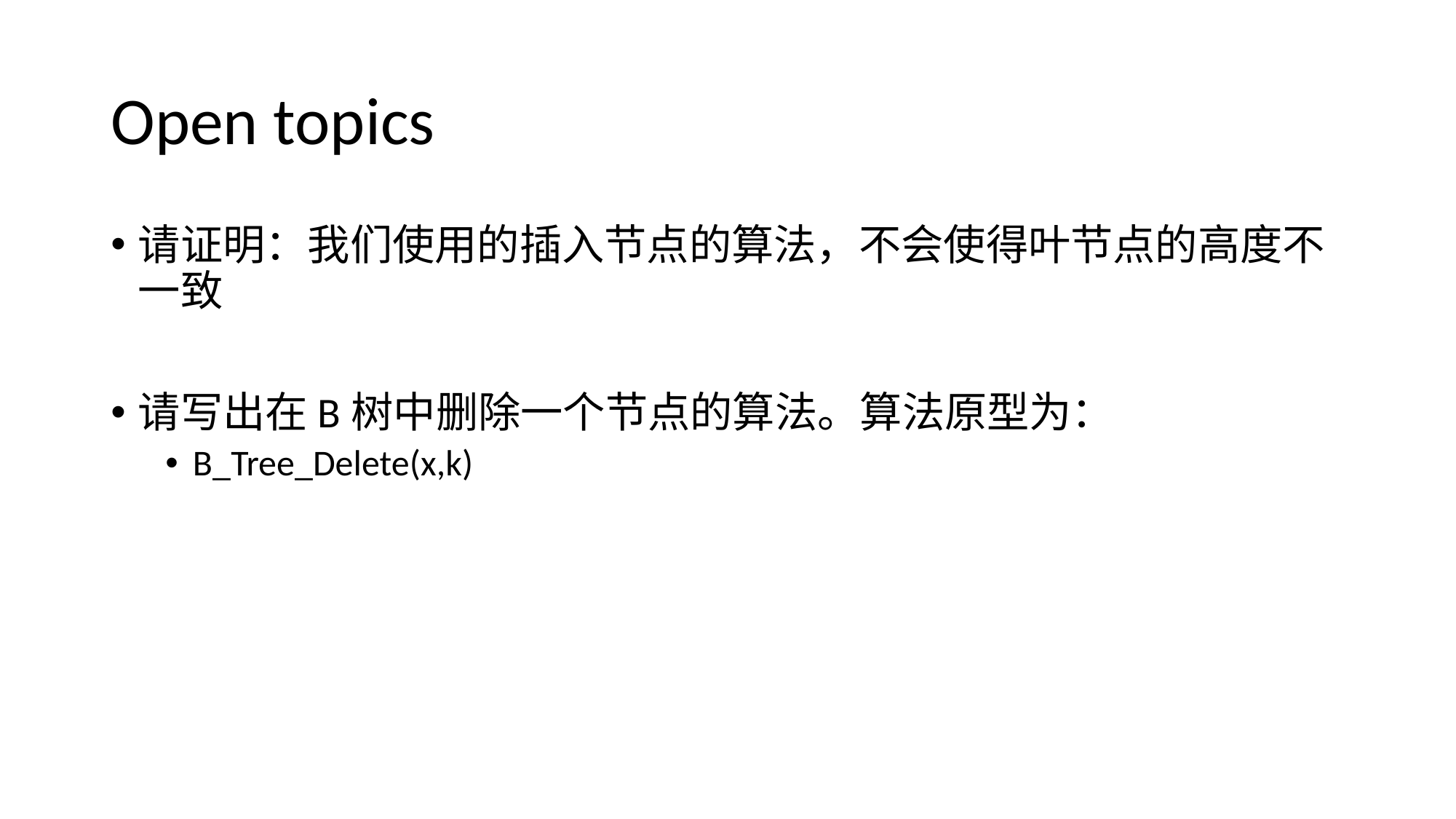

# Open topics
请证明：我们使用的插入节点的算法，不会使得叶节点的高度不一致

请写出在B树中删除一个节点的算法。算法原型为：
B_Tree_Delete(x,k)